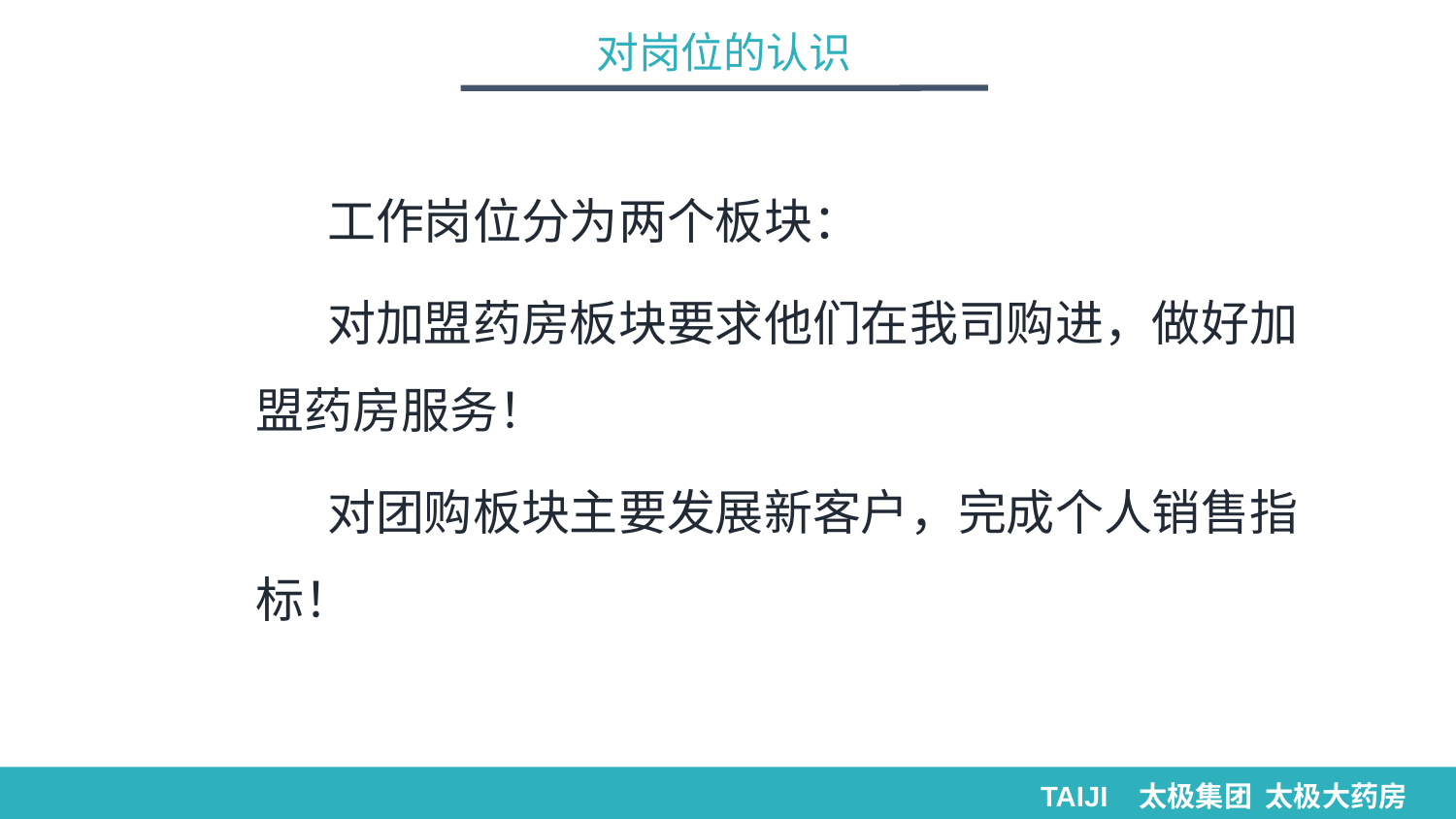

对岗位的认识
工作岗位分为两个板块：
对加盟药房板块要求他们在我司购进，做好加盟药房服务！
对团购板块主要发展新客户，完成个人销售指标！

TAIJI   太极集团  太极大药房